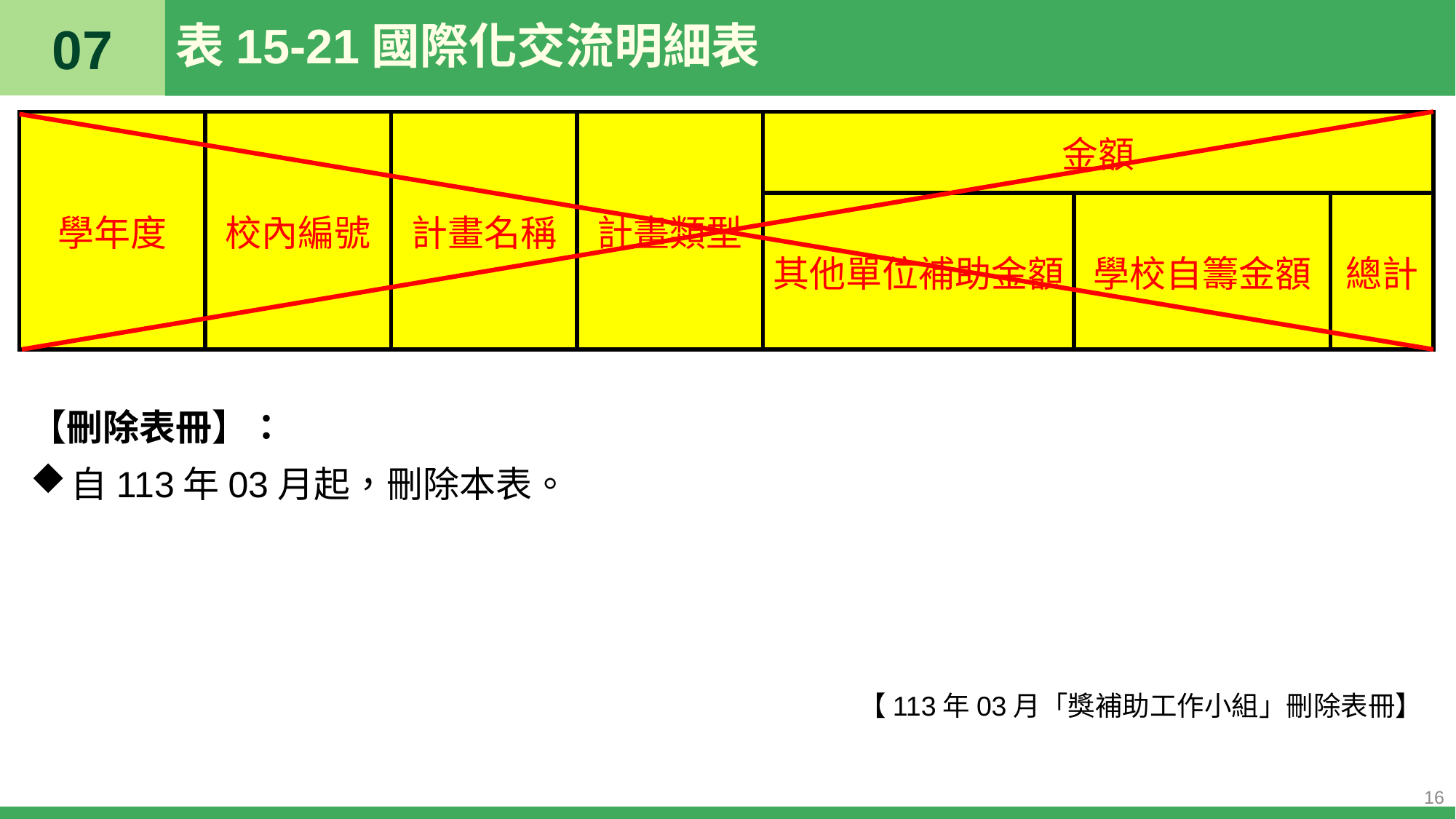

07
# 表15-21國際化交流明細表
| 學年度 | 校內編號 | 計畫名稱 | 計畫類型 | 金額 |  |  |
| --- | --- | --- | --- | --- | --- | --- |
|  |  |  |  | 其他單位補助金額 | 學校自籌金額 | 總計 |
【刪除表冊】：
自113年03月起，刪除本表。

【113年03月「獎補助工作小組」刪除表冊】

16